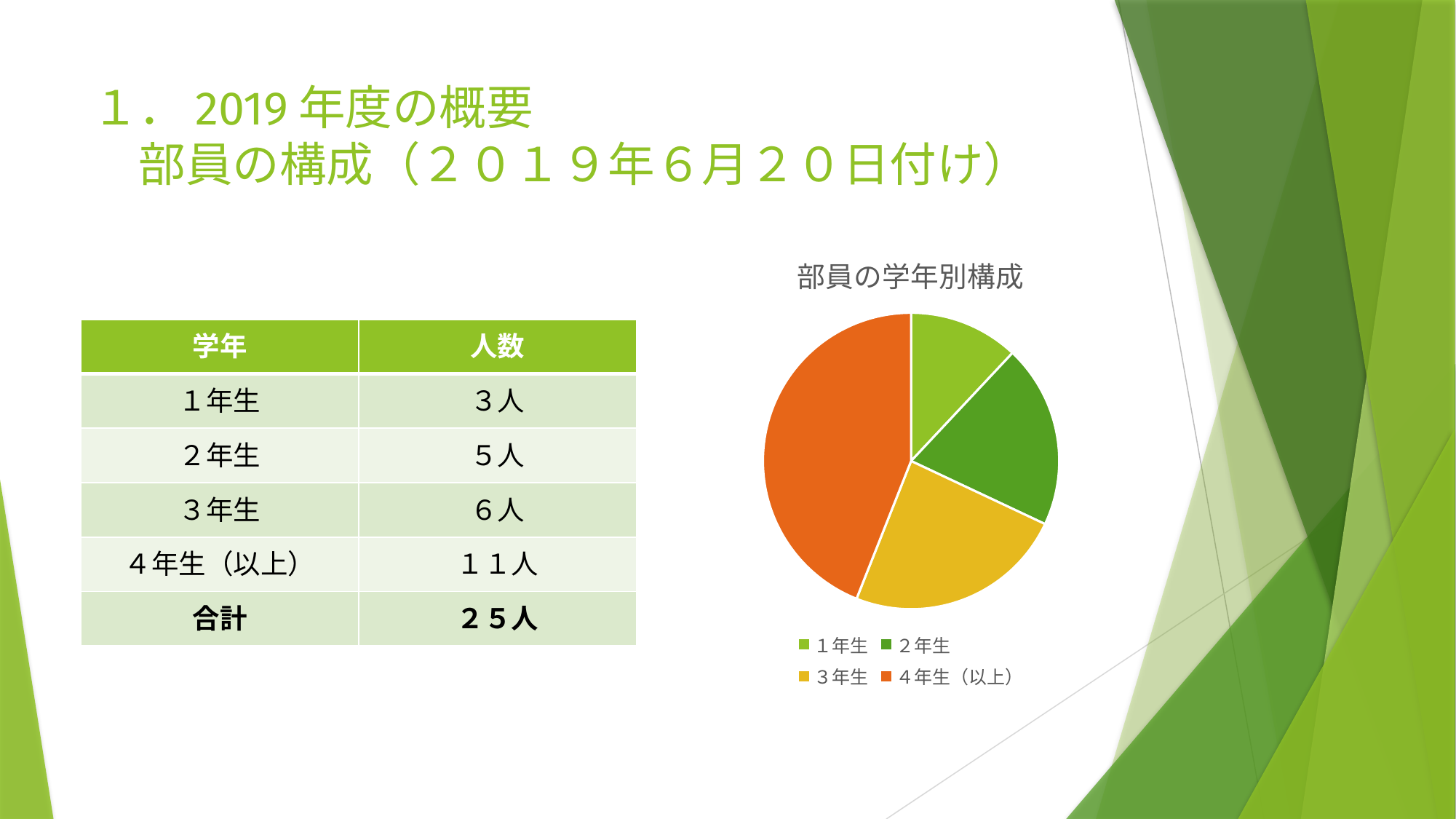

# １．2019年度の概要 　部員の構成（２０１９年６月２０日付け）

### Chart: 部員の学年別構成

| Category | 人数 |
|---|---|
| １年生 | 3.0 |
| ２年生 | 5.0 |
| ３年生 | 6.0 |
| ４年生（以上） | 11.0 |
| 学年 | 人数 |
| --- | --- |
| １年生 | ３人 |
| ２年生 | ５人 |
| ３年生 | ６人 |
| ４年生（以上） | １１人 |
| 合計 | ２５人 |